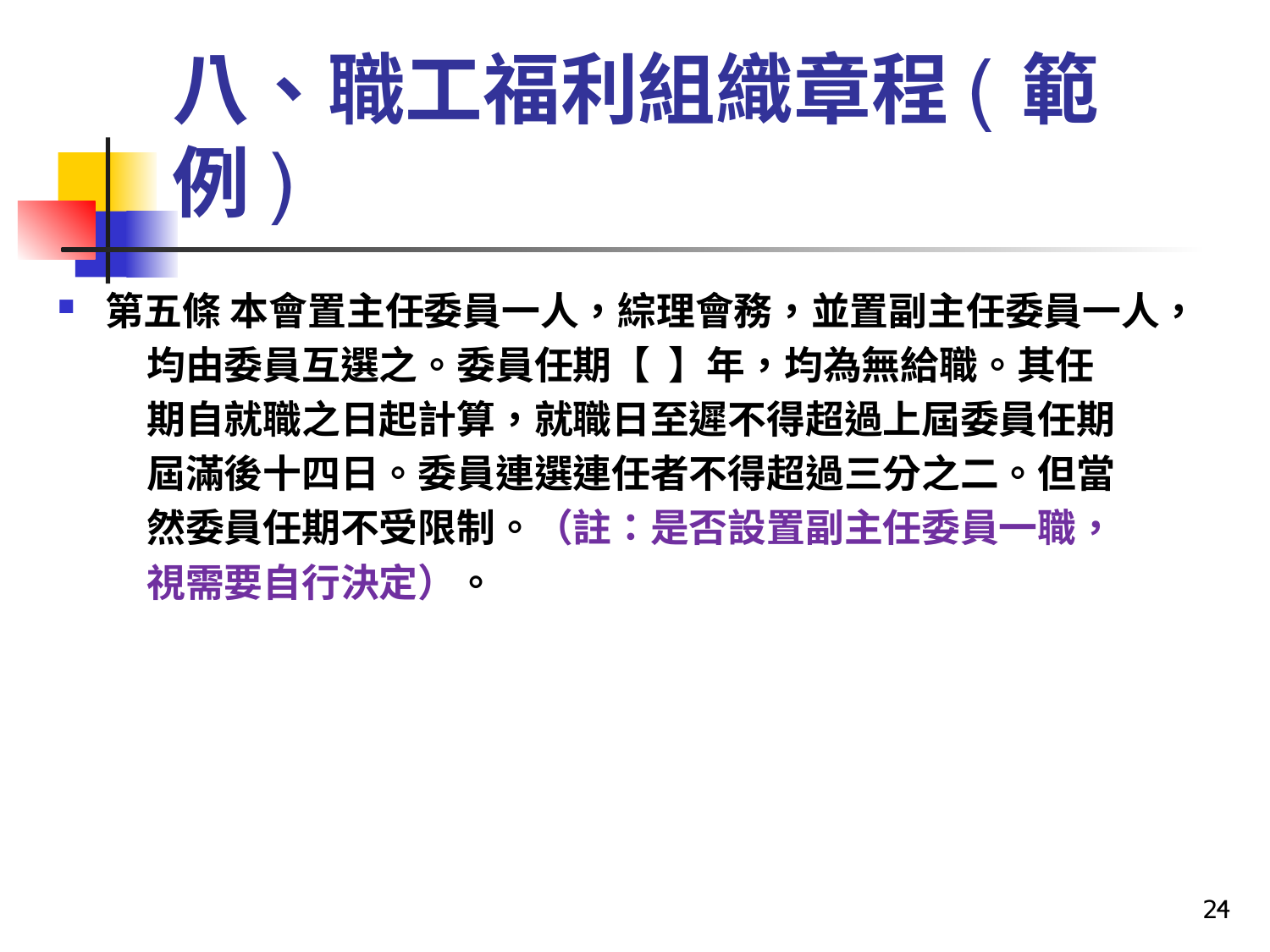

# 八、職工福利組織章程(範例)
第五條 本會置主任委員一人，綜理會務，並置副主任委員一人，
         均由委員互選之。委員任期【  】年，均為無給職。其任
         期自就職之日起計算，就職日至遲不得超過上屆委員任期
         屆滿後十四日。委員連選連任者不得超過三分之二。但當
         然委員任期不受限制。（註：是否設置副主任委員一職，
         視需要自行決定）。

24